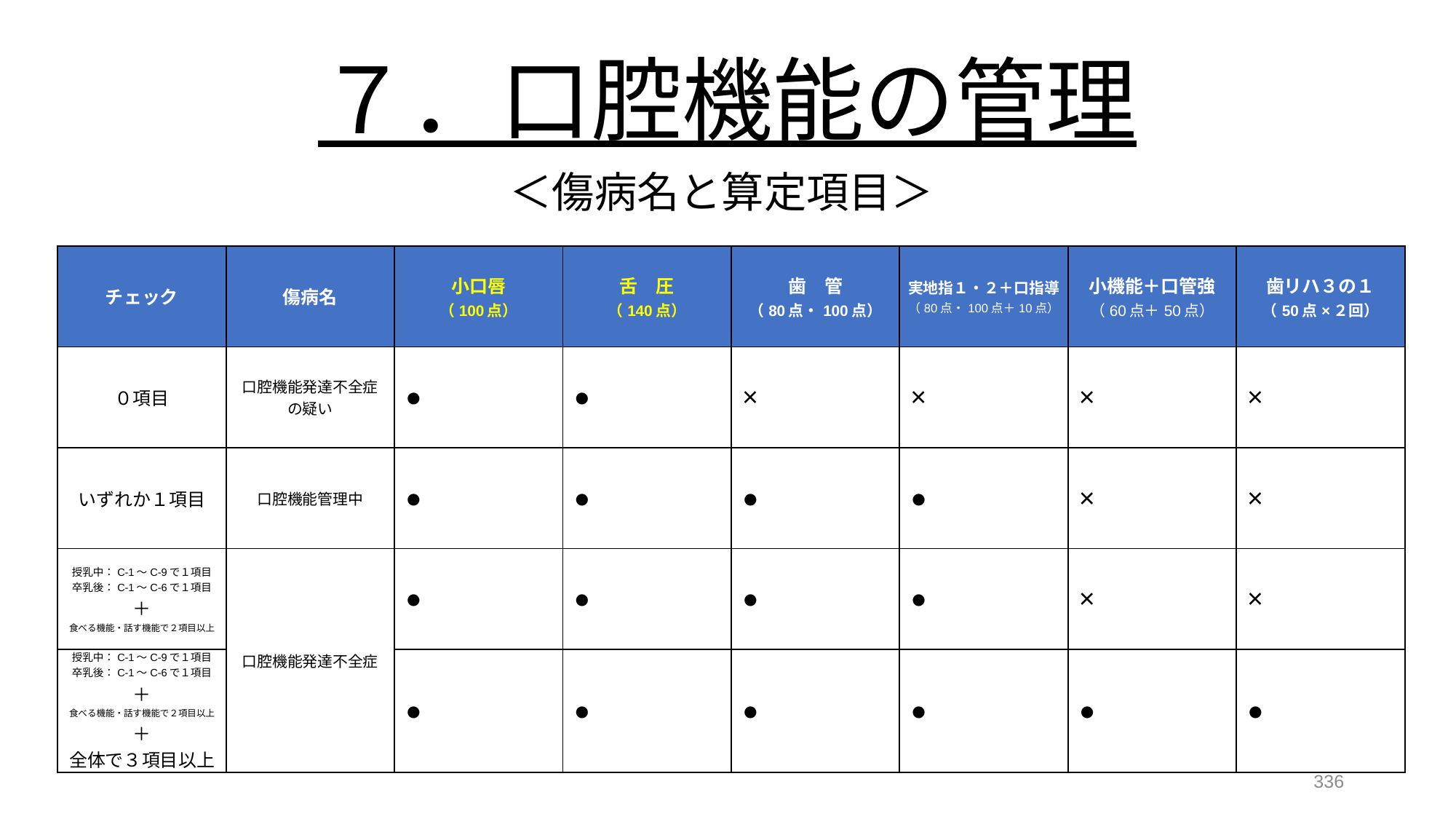

７．口腔機能の管理
＜傷病名と算定項目＞
算定項目
傷病名
| チェック | 傷病名 | 小口唇 （100点） | 舌　圧 （140点） | 歯　管 （80点・100点） | 実地指１・２＋口指導 （80点・100点＋10点） | 小機能＋口管強 （60点＋50点） | 歯リハ３の１ （50点×２回） |
| --- | --- | --- | --- | --- | --- | --- | --- |
| ０項目 | 口腔機能発達不全症 の疑い | ● | ● | × | × | × | × |
| いずれか１項目 | 口腔機能管理中 | ● | ● | ● | ● | × | × |
| 授乳中：C-1〜C-9で１項目 卒乳後：C-1〜C-6で１項目 ＋ 食べる機能・話す機能で２項目以上 | 口腔機能発達不全症 | ● | ● | ● | ● | × | × |
| 授乳中：C-1〜C-9で１項目 卒乳後：C-1〜C-6で１項目 ＋ 食べる機能・話す機能で２項目以上 ＋ 全体で３項目以上 |  | ● | ● | ● | ● | ● | ● |
算定項目
傷病名
336